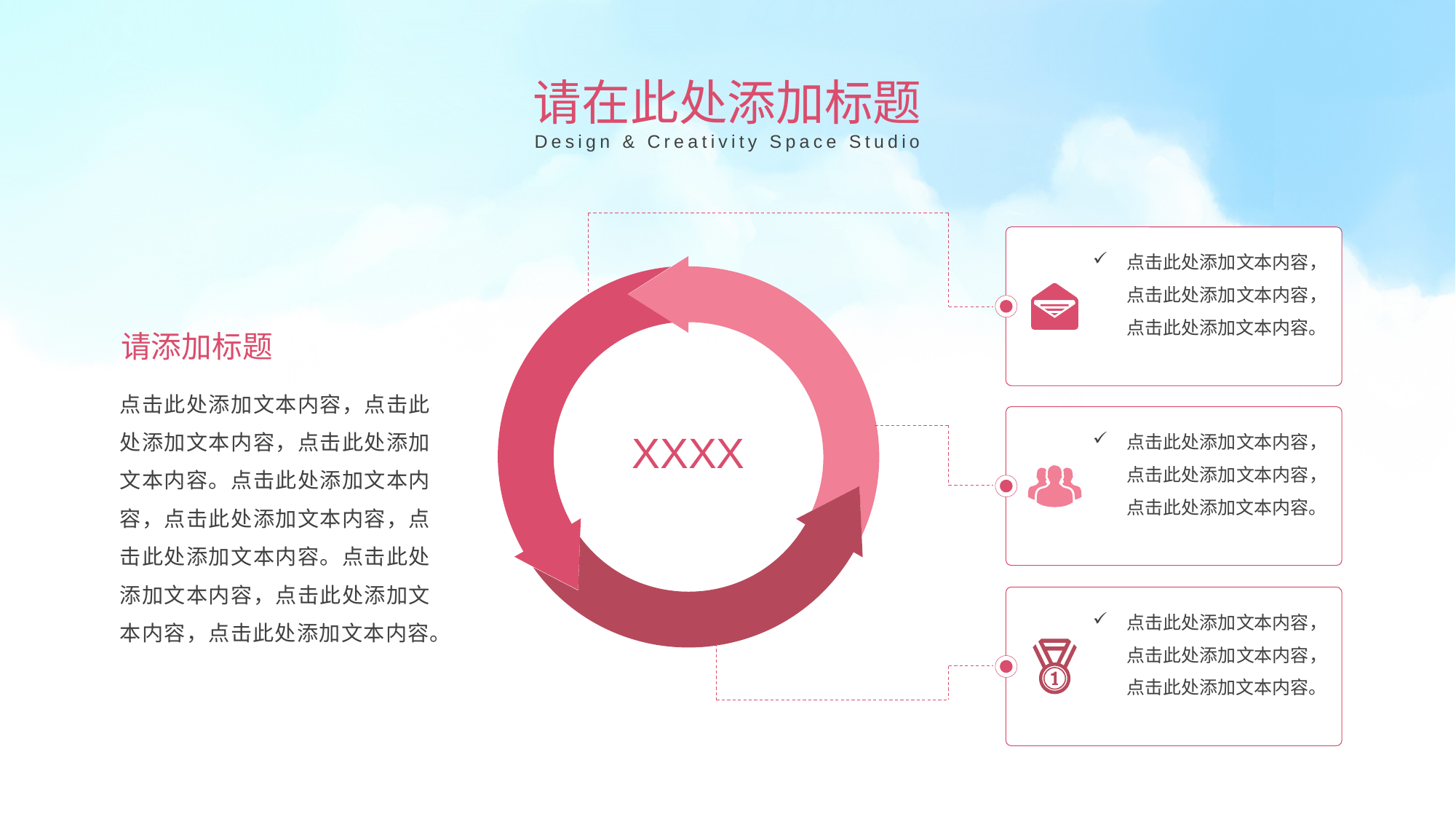

请在此处添加标题
Design & Creativity Space Studio

点击此处添加文本内容，点击此处添加文本内容，点击此处添加文本内容。

请添加标题
点击此处添加文本内容，点击此处添加文本内容，点击此处添加文本内容。点击此处添加文本内容，点击此处添加文本内容，点击此处添加文本内容。点击此处添加文本内容，点击此处添加文本内容，点击此处添加文本内容。

点击此处添加文本内容，点击此处添加文本内容，点击此处添加文本内容。
XXXX

点击此处添加文本内容，点击此处添加文本内容，点击此处添加文本内容。